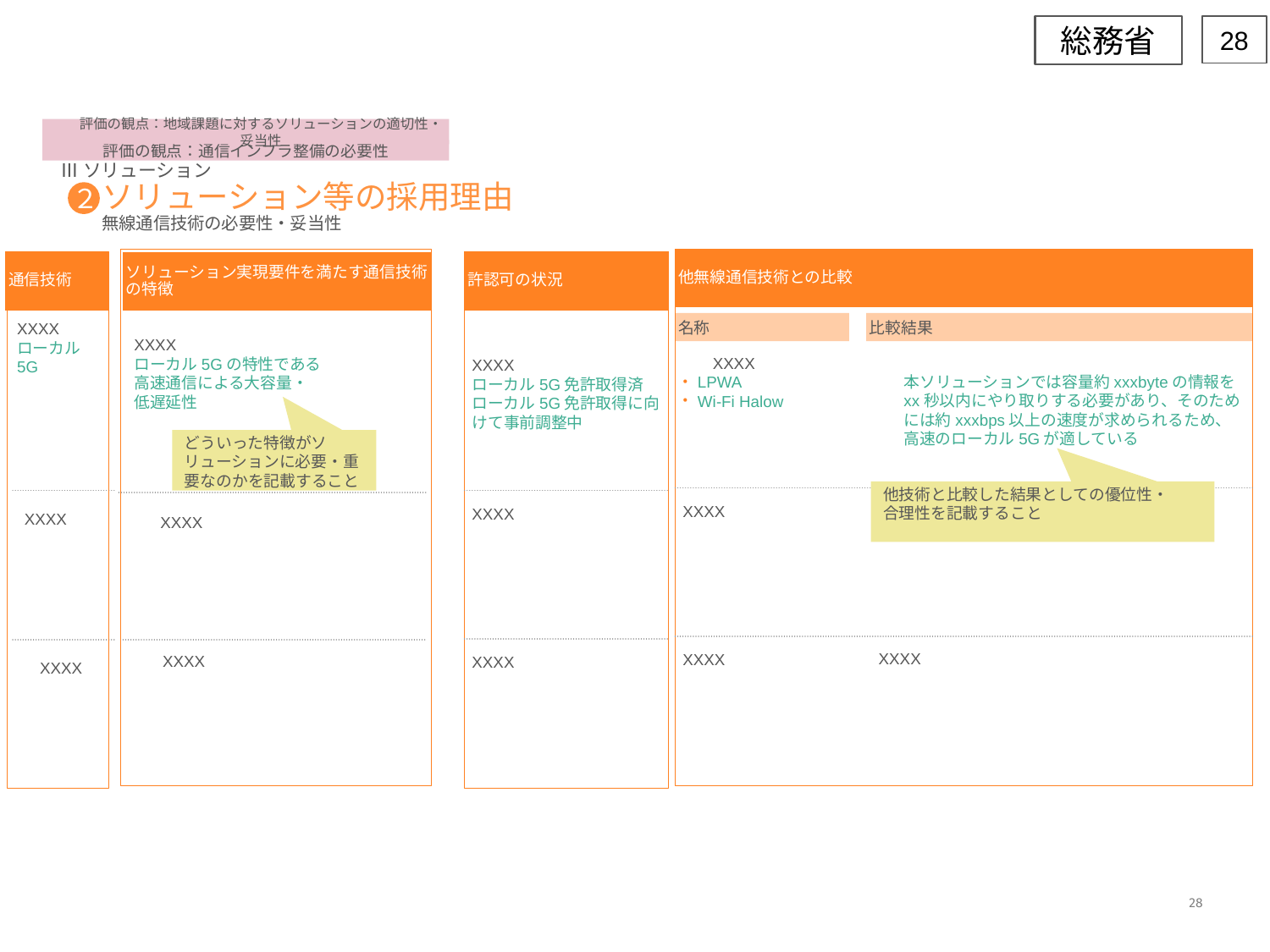

総務省
28
評価の観点：地域課題に対するソリューションの適切性・妥当性
評価の観点：通信インフラ整備の必要性
Ⅲソリューション
# ソリューション等の採用理由 無線通信技術の必要性・妥当性
２

他無線通信技術との比較

名称
比較結果

本ソリューションでは容量約xxxbyteの情報を
xx秒以内にやり取りする必要があり、そのためには約xxxbps以上の速度が求められるため、高速のローカル5Gが適している
XXXX
LPWA
Wi-Fi Halow

他技術と比較した結果としての優位性・
合理性を記載すること
XXXX
XXXX
XXXX
XXXX
通信技術

許認可の状況

ソリューション実現要件を満たす通信技術の特徴
XXXX
ローカル5G
XXXX
ローカル5Gの特性である高速通信による大容量・低遅延性

XXXX
ローカル5G免許取得済
ローカル5G免許取得に向けて事前調整中
どういった特徴がソリューションに必要・重要なのかを記載すること
XXXX
XXXX
XXXX
XXXX
XXXX
XXXX